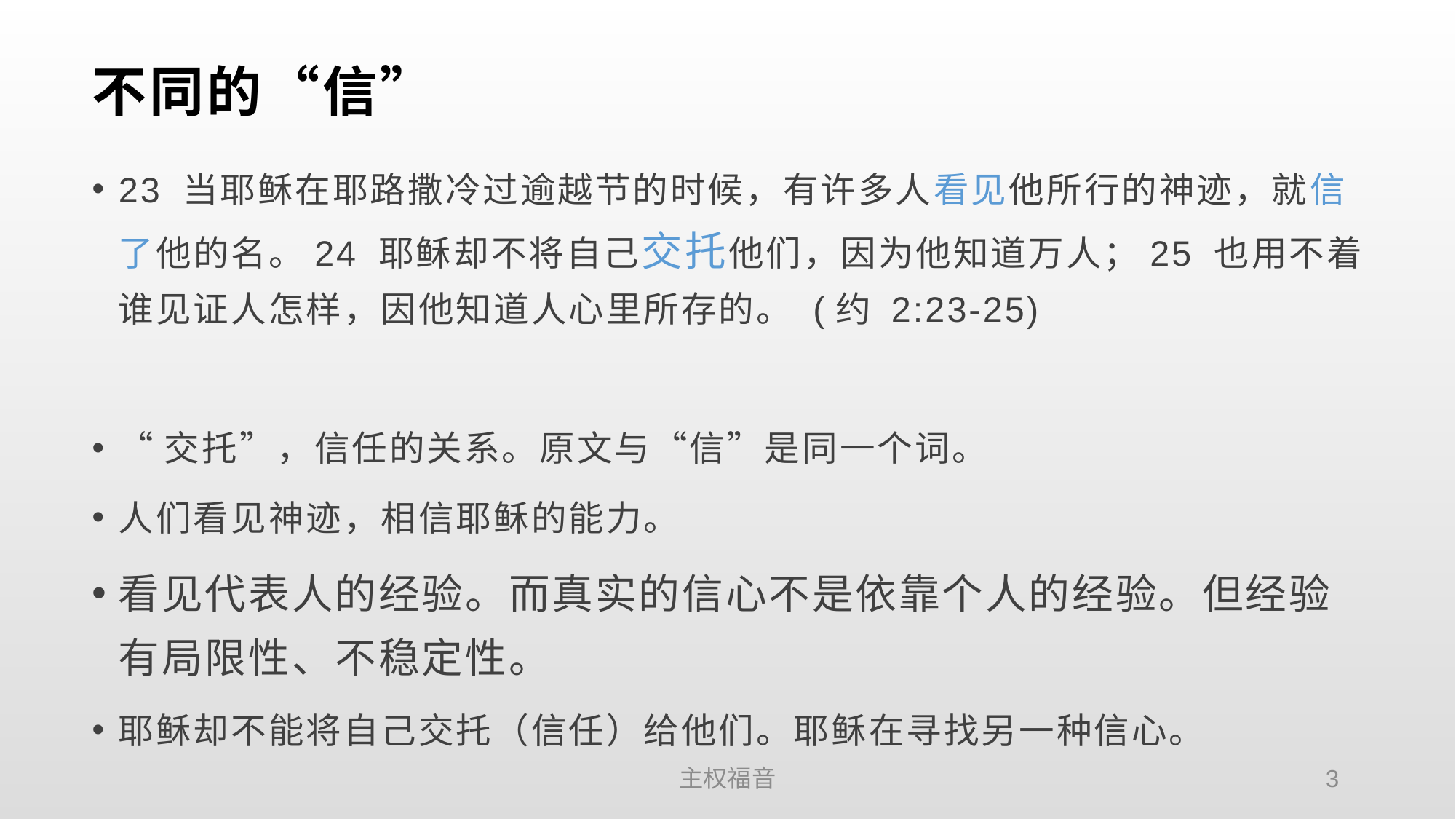

# 不同的“信”
23 当耶稣在耶路撒冷过逾越节的时候，有许多人看见他所行的神迹，就信了他的名。24 耶稣却不将自己交托他们，因为他知道万人；25 也用不着谁见证人怎样，因他知道人心里所存的。 (约 2:23-25)

“交托”，信任的关系。原文与“信”是同一个词。
人们看见神迹，相信耶稣的能力。
看见代表人的经验。而真实的信心不是依靠个人的经验。但经验有局限性、不稳定性。
耶稣却不能将自己交托（信任）给他们。耶稣在寻找另一种信心。
主权福音
3